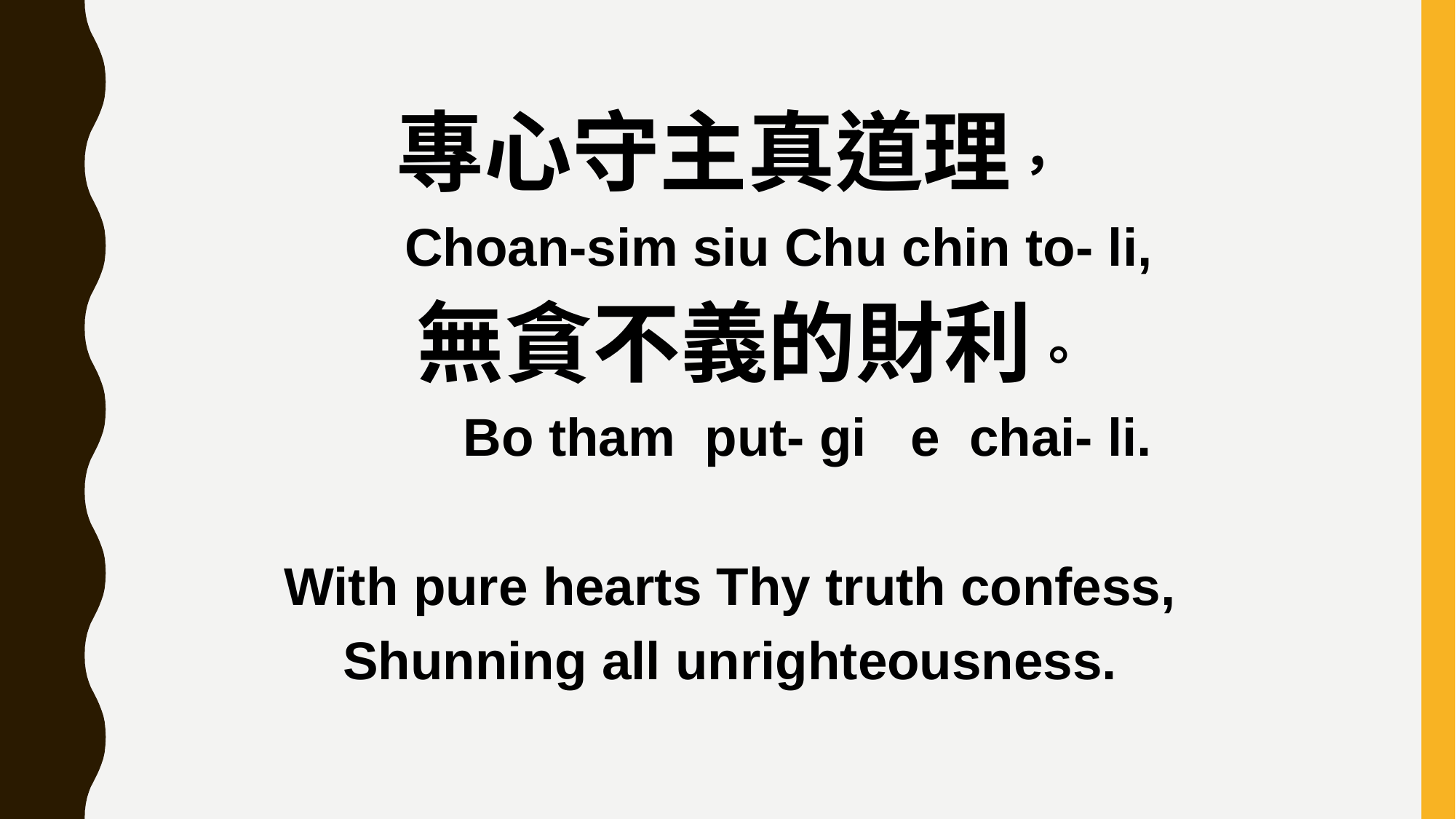

專心守主真道理，
              Choan-sim siu Chu chin to- li,
 無貪不義的財利。
                  Bo tham  put- gi   e  chai- li.

With pure hearts Thy truth confess,
Shunning all unrighteousness.